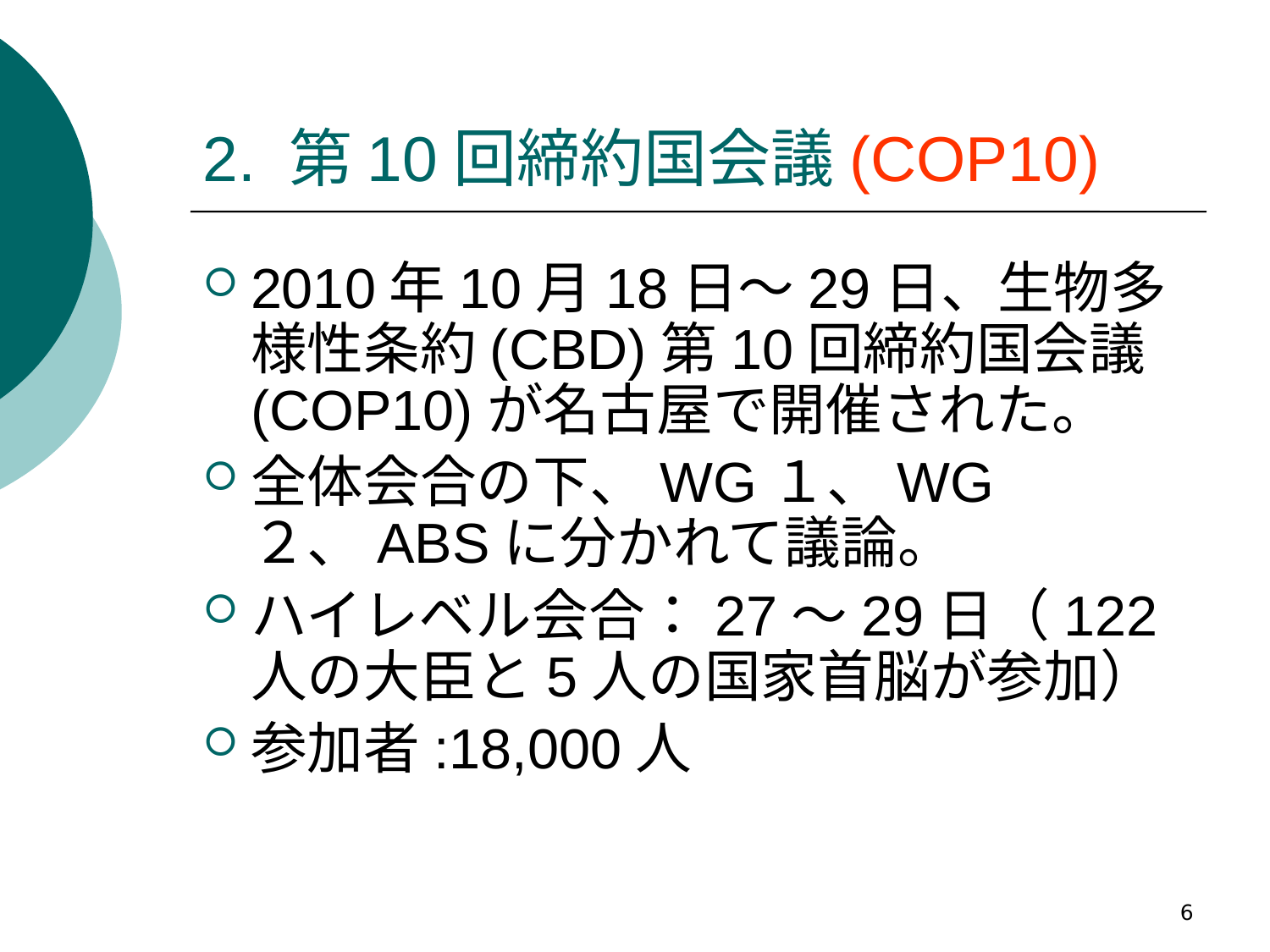

# 2. 第10回締約国会議(COP10)
2010年10月18日～29日、生物多様性条約(CBD)第10回締約国会議(COP10)が名古屋で開催された。
全体会合の下、WG１、WG２、ABSに分かれて議論。
ハイレベル会合：27～29日（122人の大臣と5人の国家首脳が参加）
参加者:18,000人

6